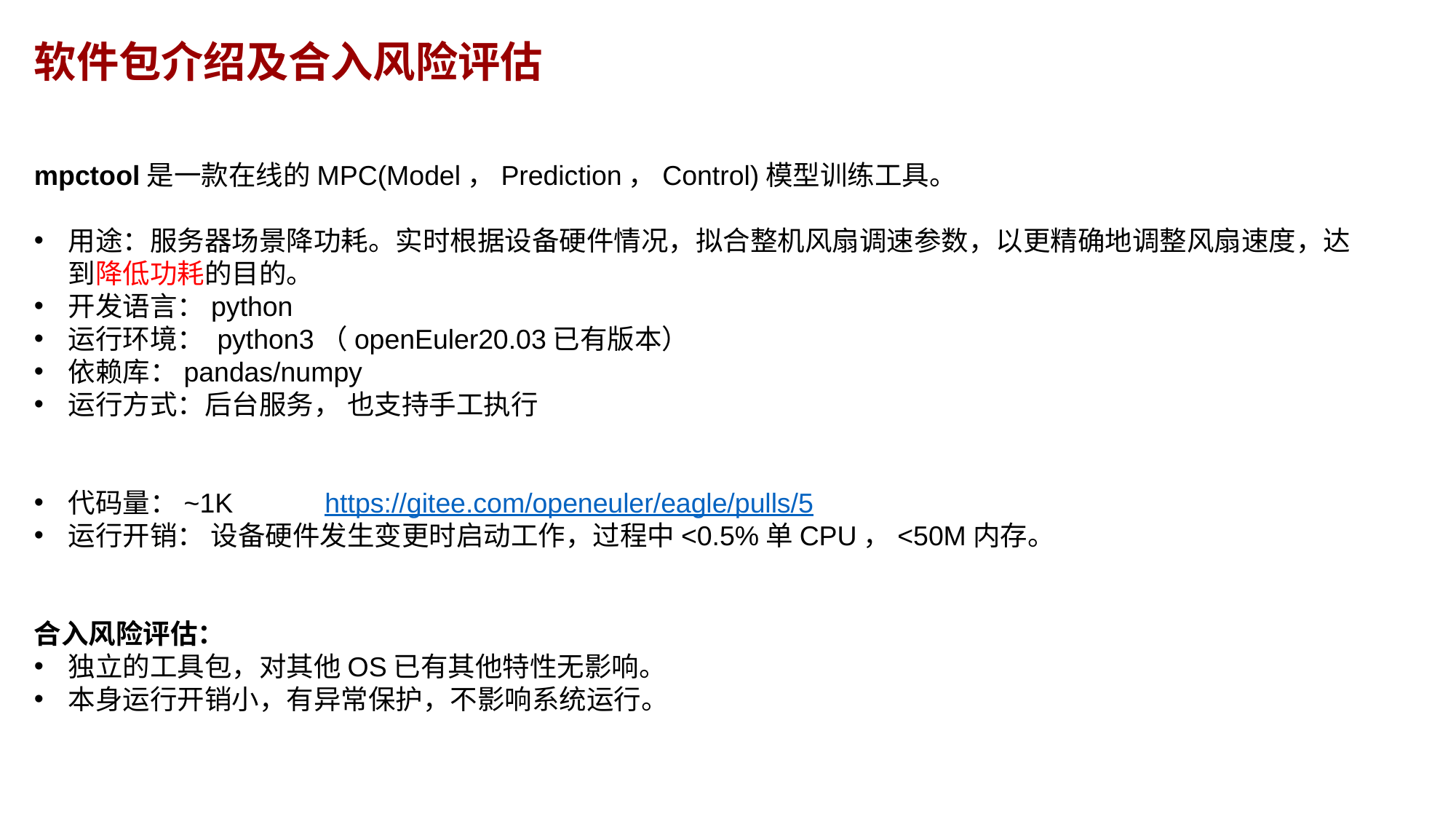

软件包介绍及合入风险评估
mpctool是一款在线的MPC(Model，Prediction，Control)模型训练工具。

用途：服务器场景降功耗。实时根据设备硬件情况，拟合整机风扇调速参数，以更精确地调整风扇速度，达到降低功耗的目的。
开发语言：python
运行环境： python3（openEuler20.03已有版本）
依赖库：pandas/numpy
运行方式：后台服务， 也支持手工执行

代码量：~1K            https://gitee.com/openeuler/eagle/pulls/5
运行开销： 设备硬件发生变更时启动工作，过程中<0.5%单CPU，<50M内存。

合入风险评估：
独立的工具包，对其他OS已有其他特性无影响。
本身运行开销小，有异常保护，不影响系统运行。